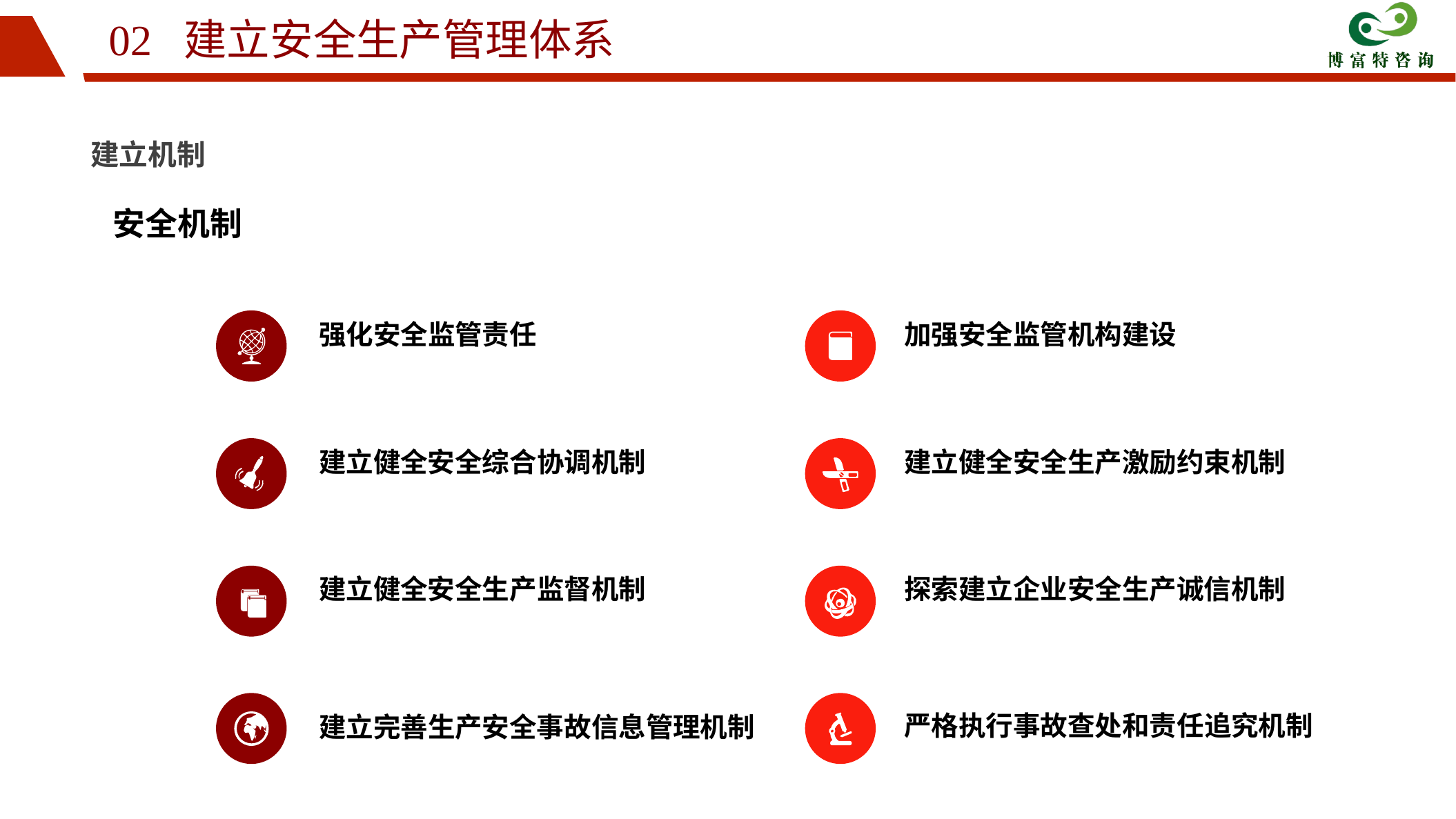

02  建立安全生产管理体系

建立机制
安全机制

强化安全监管责任
加强安全监管机构建设

建立健全安全综合协调机制

建立健全安全生产激励约束机制

建立健全安全生产监督机制

探索建立企业安全生产诚信机制

严格执行事故查处和责任追究机制
建立完善生产安全事故信息管理机制